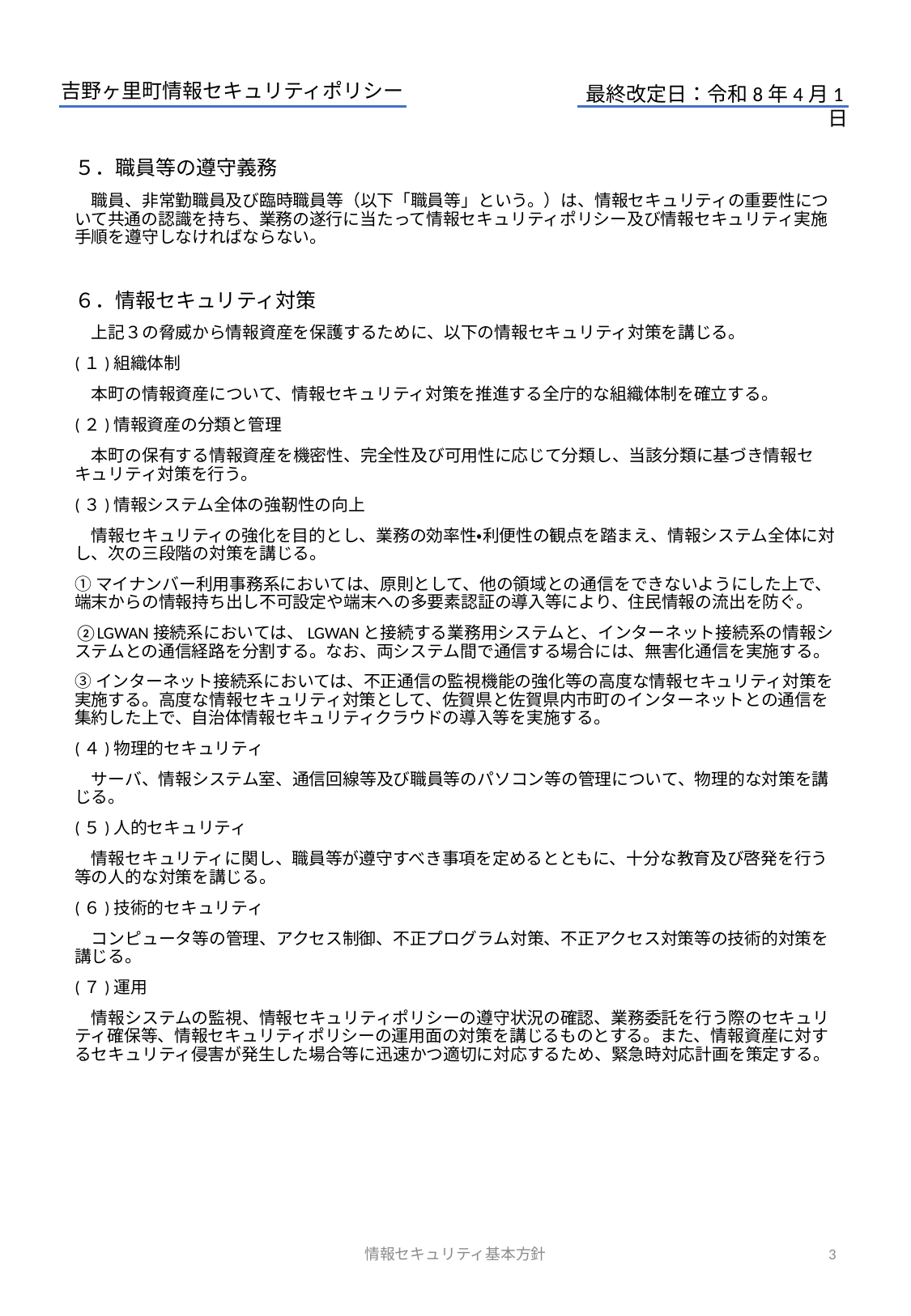

５．職員等の遵守義務
　職員、非常勤職員及び臨時職員等（以下「職員等」という。）は、情報セキュリティの重要性について共通の認識を持ち、業務の遂行に当たって情報セキュリティポリシー及び情報セキュリティ実施手順を遵守しなければならない。

６．情報セキュリティ対策
　上記３の脅威から情報資産を保護するために、以下の情報セキュリティ対策を講じる。
(１)組織体制
　本町の情報資産について、情報セキュリティ対策を推進する全庁的な組織体制を確立する。
(２)情報資産の分類と管理
　本町の保有する情報資産を機密性、完全性及び可用性に応じて分類し、当該分類に基づき情報セキュリティ対策を行う。
(３)情報システム全体の強靭性の向上
　情報セキュリティの強化を目的とし、業務の効率性・利便性の観点を踏まえ、情報システム全体に対し、次の三段階の対策を講じる。
①マイナンバー利用事務系においては、原則として、他の領域との通信をできないようにした上で、端末からの情報持ち出し不可設定や端末への多要素認証の導入等により、住民情報の流出を防ぐ。
②LGWAN接続系においては、LGWANと接続する業務用システムと、インターネット接続系の情報システムとの通信経路を分割する。なお、両システム間で通信する場合には、無害化通信を実施する。
③インターネット接続系においては、不正通信の監視機能の強化等の高度な情報セキュリティ対策を実施する。高度な情報セキュリティ対策として、佐賀県と佐賀県内市町のインターネットとの通信を集約した上で、自治体情報セキュリティクラウドの導入等を実施する。
(４)物理的セキュリティ
　サーバ、情報システム室、通信回線等及び職員等のパソコン等の管理について、物理的な対策を講じる。
(５)人的セキュリティ
　情報セキュリティに関し、職員等が遵守すべき事項を定めるとともに、十分な教育及び啓発を行う等の人的な対策を講じる。
(６)技術的セキュリティ
　コンピュータ等の管理、アクセス制御、不正プログラム対策、不正アクセス対策等の技術的対策を講じる。
(７)運用
　情報システムの監視、情報セキュリティポリシーの遵守状況の確認、業務委託を行う際のセキュリティ確保等、情報セキュリティポリシーの運用面の対策を講じるものとする。また、情報資産に対するセキュリティ侵害が発生した場合等に迅速かつ適切に対応するため、緊急時対応計画を策定する。

情報セキュリティ基本方針
3